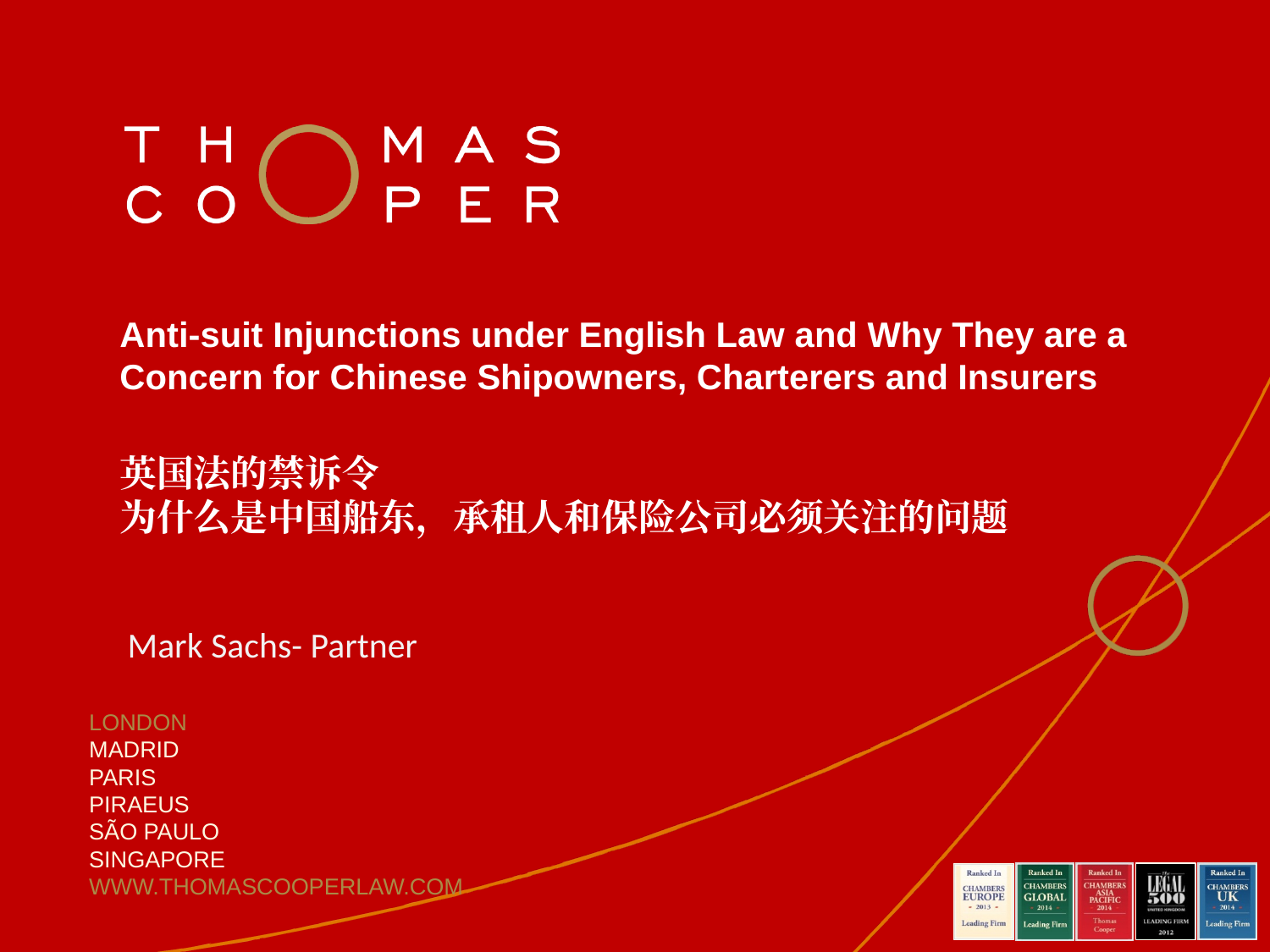

# Anti-suit Injunctions under English Law and Why They are a Concern for Chinese Shipowners, Charterers and Insurers 英国法的禁诉令 为什么是中国船东，承租人和保险公司必须关注的问题
Mark Sachs- Partner
LONDON
MADRID
PARIS
piraeus
São paulo
SINGAPORE
www.thomascooperlaw.com